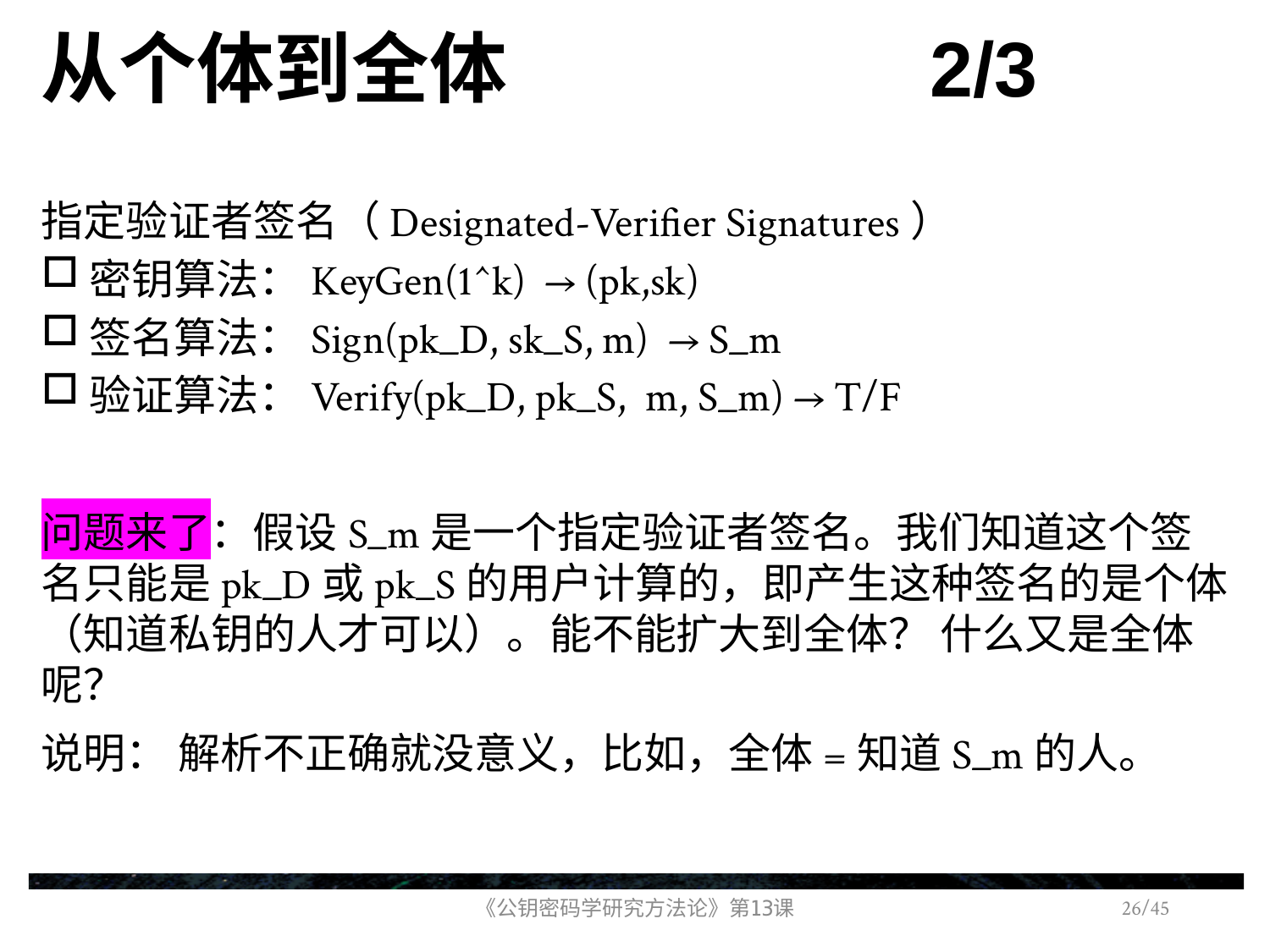

# 从个体到全体                       2/3
指定验证者签名（Designated-Verifier Signatures）
密钥算法：KeyGen(1^k)  → (pk,sk)
签名算法：Sign(pk_D, sk_S, m)  → S_m
验证算法：Verify(pk_D, pk_S,  m, S_m) → T/F

问题来了：假设S_m是一个指定验证者签名。我们知道这个签名只能是pk_D或pk_S的用户计算的，即产生这种签名的是个体（知道私钥的人才可以）。能不能扩大到全体？ 什么又是全体呢？
说明： 解析不正确就没意义，比如，全体=知道S_m的人。
《公钥密码学研究方法论》第13课
26/45